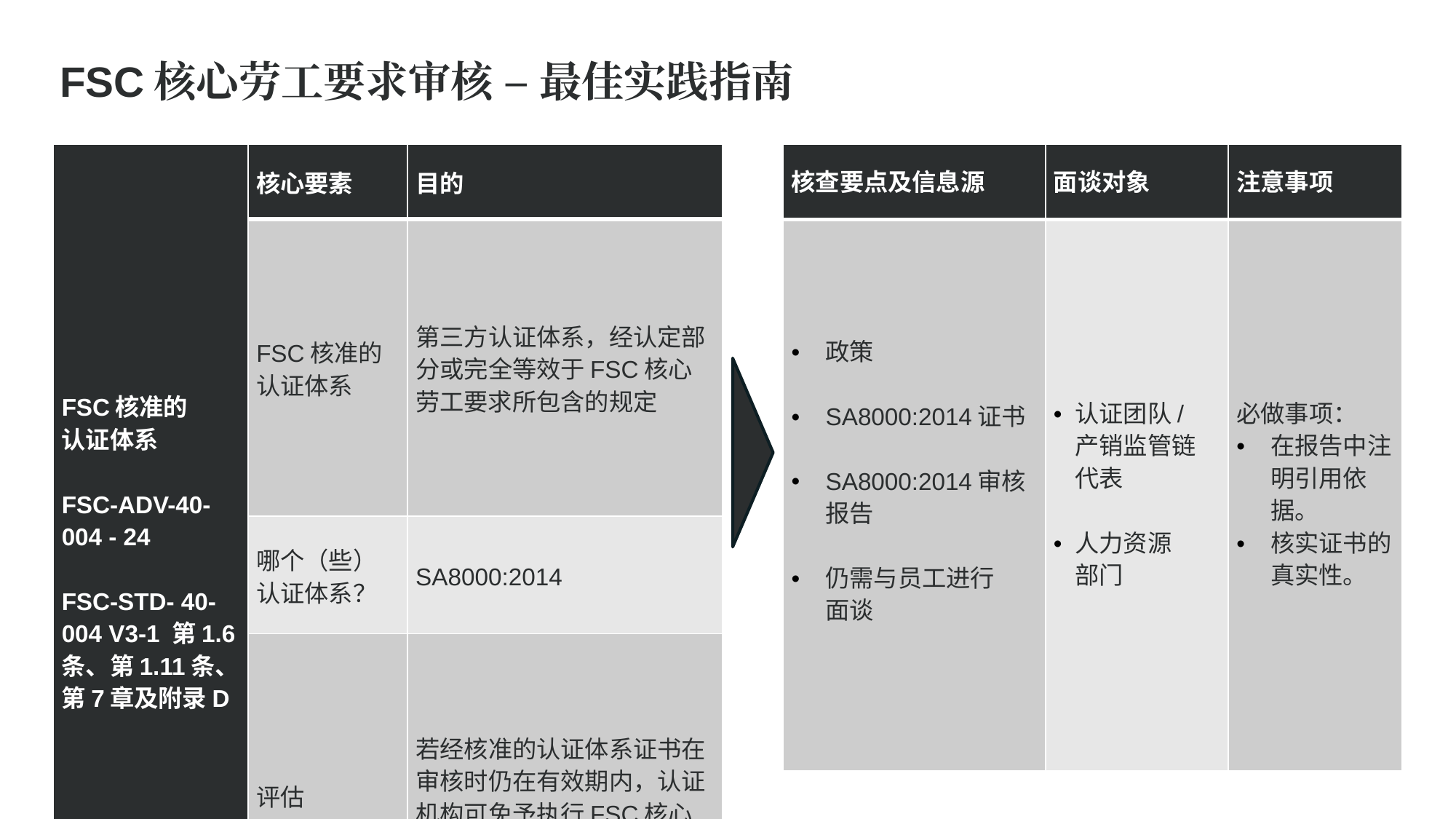

FSC核心劳工要求审核 – 最佳实践指南
| FSC核准的 认证体系 FSC-ADV-40-004 - 24 FSC-STD- 40-004 V3-1 第1.6条、第1.11条、第7章及附录D | 核心要素 | 目的 |
| --- | --- | --- |
| 结社自由和集体谈判（FOA & CB） | FSC核准的认证体系 | 第三方认证体系，经认定部分或完全等效于FSC核心劳工要求所包含的规定 |
|  | 哪个（些）认证体系？ | SA8000:2014 |
|  | 评估 | 若经核准的认证体系证书在审核时仍在有效期内，认证机构可免予执行FSC核心劳工要求评估 |
| 核查要点及信息源 | 面谈对象 | 注意事项 |
| --- | --- | --- |
| 政策 SA8000:2014证书 SA8000:2014审核报告 仍需与员工进行 面谈 | 认证团队/ 产销监管链代表 人力资源 部门 | 必做事项： 在报告中注明引用依据。 核实证书的真实性。 |